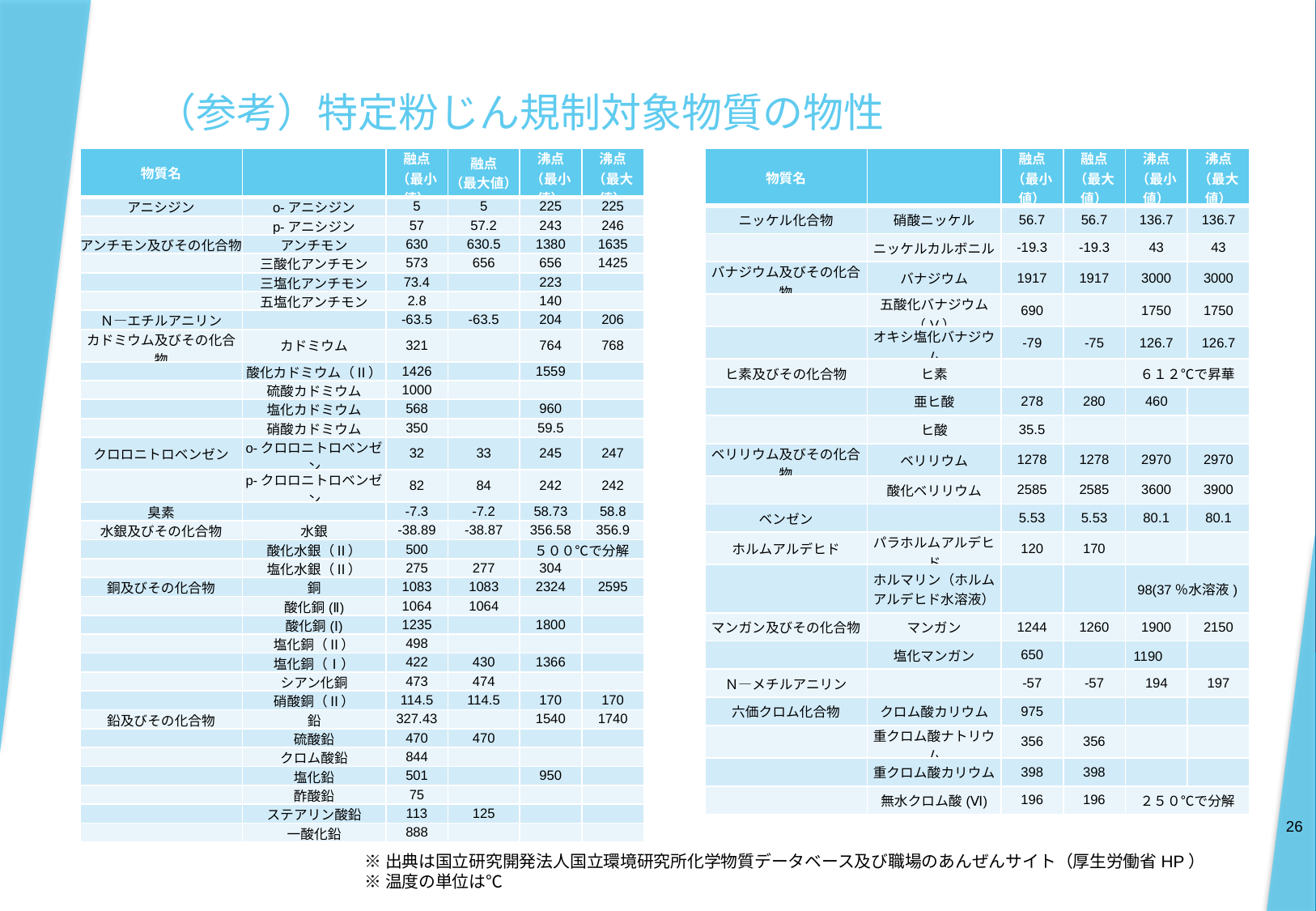

# （参考）特定粉じん規制対象物質の物性
| 物質名 |  | 融点 （最小値） | 融点 （最大値） | 沸点 （最小値） | 沸点 （最大値） |
| --- | --- | --- | --- | --- | --- |
| ニッケル化合物 | 硝酸ニッケル | 56.7 | 56.7 | 136.7 | 136.7 |
|  | ニッケルカルボニル | -19.3 | -19.3 | 43 | 43 |
| バナジウム及びその化合物 | バナジウム | 1917 | 1917 | 3000 | 3000 |
|  | 五酸化バナジウム（V） | 690 |  | 1750 | 1750 |
|  | オキシ塩化バナジウム | -79 | -75 | 126.7 | 126.7 |
| ヒ素及びその化合物 | ヒ素 |  |  | ６１２℃で昇華 |  |
|  | 亜ヒ酸 | 278 | 280 | 460 |  |
|  | ヒ酸 | 35.5 |  |  |  |
| ベリリウム及びその化合物 | ベリリウム | 1278 | 1278 | 2970 | 2970 |
|  | 酸化ベリリウム | 2585 | 2585 | 3600 | 3900 |
| ベンゼン |  | 5.53 | 5.53 | 80.1 | 80.1 |
| ホルムアルデヒド | パラホルムアルデヒド | 120 | 170 |  |  |
|  | ホルマリン（ホルムアルデヒド水溶液） |  |  | 98(37％水溶液) |  |
| マンガン及びその化合物 | マンガン | 1244 | 1260 | 1900 | 2150 |
|  | 塩化マンガン | 650 |  | 1190 |  |
| Ｎ―メチルアニリン |  | -57 | -57 | 194 | 197 |
| 六価クロム化合物 | クロム酸カリウム | 975 |  |  |  |
|  | 重クロム酸ナトリウム | 356 | 356 |  |  |
|  | 重クロム酸カリウム | 398 | 398 |  |  |
|  | 無水クロム酸(Ⅵ) | 196 | 196 | ２５０℃で分解 |  |
| 物質名 |  | 融点 （最小値） | 融点 （最大値） | 沸点 （最小値） | 沸点 （最大値） |
| --- | --- | --- | --- | --- | --- |
| アニシジン | o-アニシジン | 5 | 5 | 225 | 225 |
|  | p-アニシジン | 57 | 57.2 | 243 | 246 |
| アンチモン及びその化合物 | アンチモン | 630 | 630.5 | 1380 | 1635 |
|  | 三酸化アンチモン | 573 | 656 | 656 | 1425 |
|  | 三塩化アンチモン | 73.4 |  | 223 |  |
|  | 五塩化アンチモン | 2.8 |  | 140 |  |
| Ｎ―エチルアニリン |  | -63.5 | -63.5 | 204 | 206 |
| カドミウム及びその化合物 | カドミウム | 321 |  | 764 | 768 |
|  | 酸化カドミウム（Ⅱ） | 1426 |  | 1559 |  |
|  | 硫酸カドミウム | 1000 |  |  |  |
|  | 塩化カドミウム | 568 |  | 960 |  |
|  | 硝酸カドミウム | 350 |  | 59.5 |  |
| クロロニトロベンゼン | o-クロロニトロベンゼン | 32 | 33 | 245 | 247 |
|  | p-クロロニトロベンゼン | 82 | 84 | 242 | 242 |
| 臭素 |  | -7.3 | -7.2 | 58.73 | 58.8 |
| 水銀及びその化合物 | 水銀 | -38.89 | -38.87 | 356.58 | 356.9 |
|  | 酸化水銀（Ⅱ） | 500 |  | ５００℃で分解 |  |
|  | 塩化水銀（Ⅱ） | 275 | 277 | 304 |  |
| 銅及びその化合物 | 銅 | 1083 | 1083 | 2324 | 2595 |
|  | 酸化銅(Ⅱ) | 1064 | 1064 |  |  |
|  | 酸化銅(Ⅰ) | 1235 |  | 1800 |  |
|  | 塩化銅（Ⅱ） | 498 |  |  |  |
|  | 塩化銅（Ⅰ） | 422 | 430 | 1366 |  |
|  | シアン化銅 | 473 | 474 |  |  |
|  | 硝酸銅（Ⅱ） | 114.5 | 114.5 | 170 | 170 |
| 鉛及びその化合物 | 鉛 | 327.43 |  | 1540 | 1740 |
|  | 硫酸鉛 | 470 | 470 |  |  |
|  | クロム酸鉛 | 844 |  |  |  |
|  | 塩化鉛 | 501 |  | 950 |  |
|  | 酢酸鉛 | 75 |  |  |  |
|  | ステアリン酸鉛 | 113 | 125 |  |  |
|  | 一酸化鉛 | 888 |  |  |  |

26
※出典は国立研究開発法人国立環境研究所化学物質データベース及び職場のあんぜんサイト（厚生労働省HP）
※温度の単位は℃